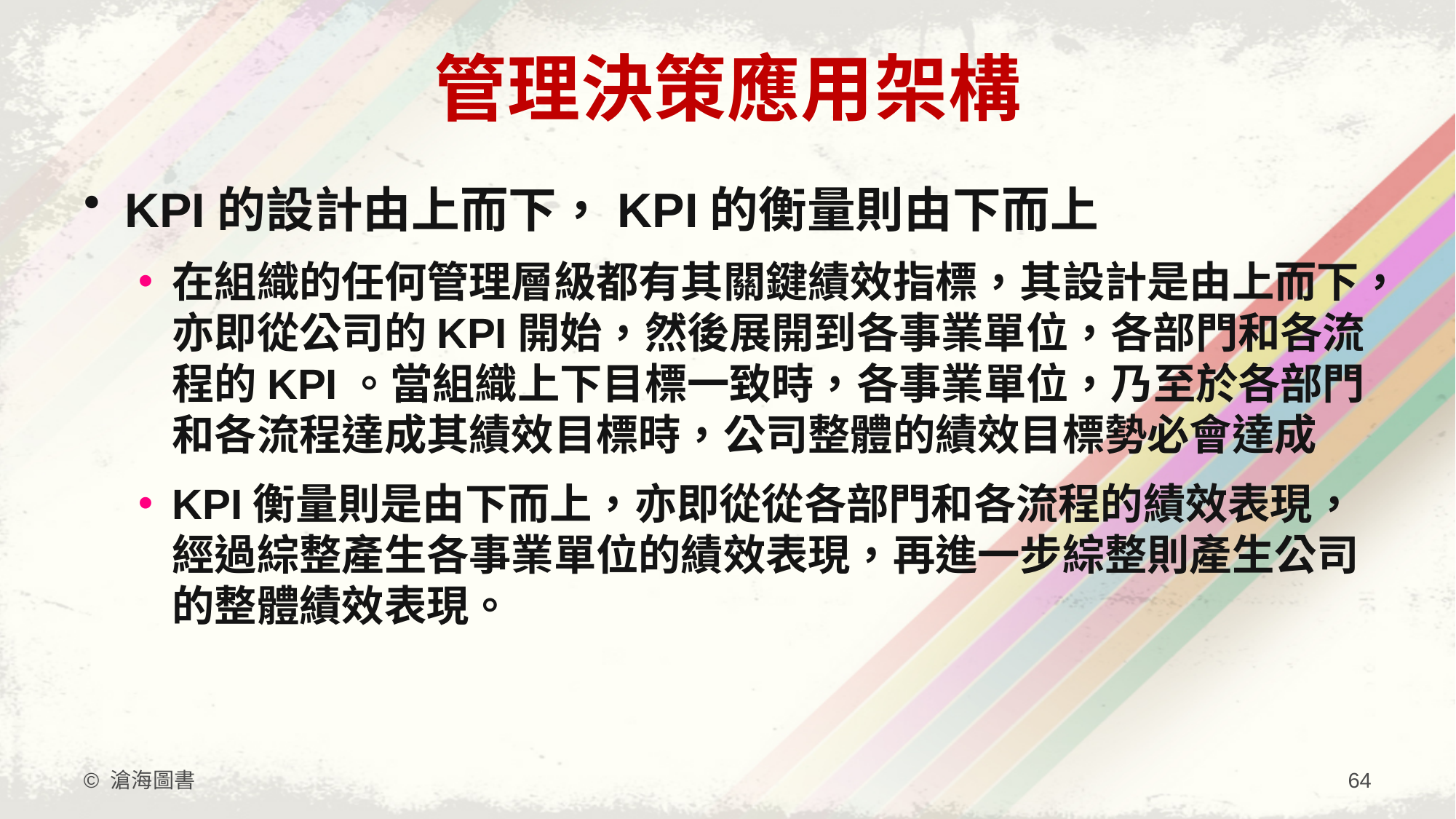

# 管理決策應用架構
KPI的設計由上而下，KPI的衡量則由下而上
在組織的任何管理層級都有其關鍵績效指標，其設計是由上而下，亦即從公司的KPI開始，然後展開到各事業單位，各部門和各流程的KPI。當組織上下目標一致時，各事業單位，乃至於各部門和各流程達成其績效目標時，公司整體的績效目標勢必會達成
KPI衡量則是由下而上，亦即從從各部門和各流程的績效表現，經過綜整產生各事業單位的績效表現，再進一步綜整則產生公司的整體績效表現。

© 滄海圖書
64